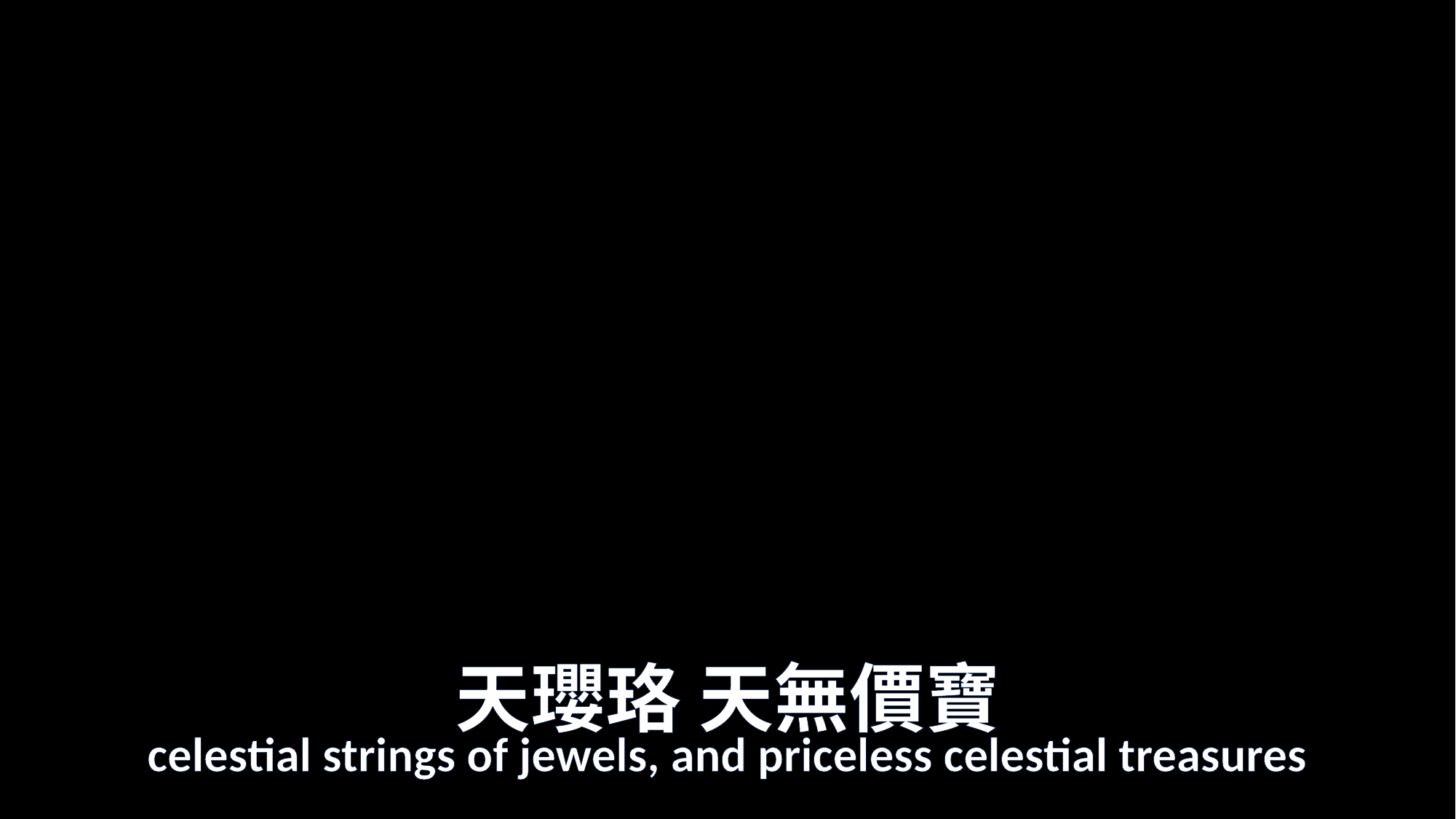

# 天瓔珞 天無價寶
celestial strings of jewels, and priceless celestial treasures